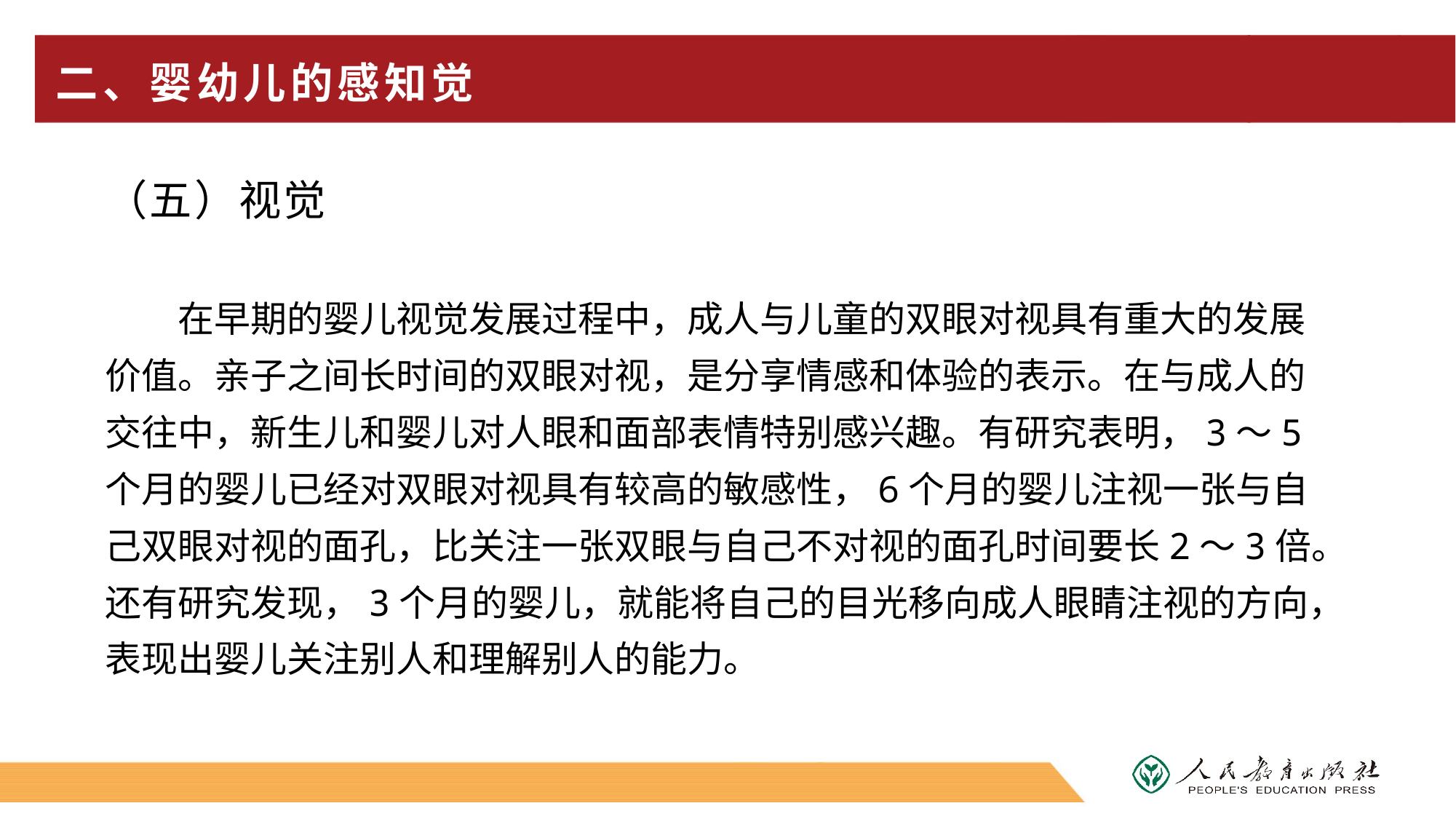

# 二、婴幼儿的感知觉
（五）视觉
在早期的婴儿视觉发展过程中，成人与儿童的双眼对视具有重大的发展价值。亲子之间长时间的双眼对视，是分享情感和体验的表示。在与成人的交往中，新生儿和婴儿对人眼和面部表情特别感兴趣。有研究表明，3～5个月的婴儿已经对双眼对视具有较高的敏感性，6个月的婴儿注视一张与自己双眼对视的面孔，比关注一张双眼与自己不对视的面孔时间要长2～3倍。还有研究发现，3个月的婴儿，就能将自己的目光移向成人眼睛注视的方向，表现出婴儿关注别人和理解别人的能力。